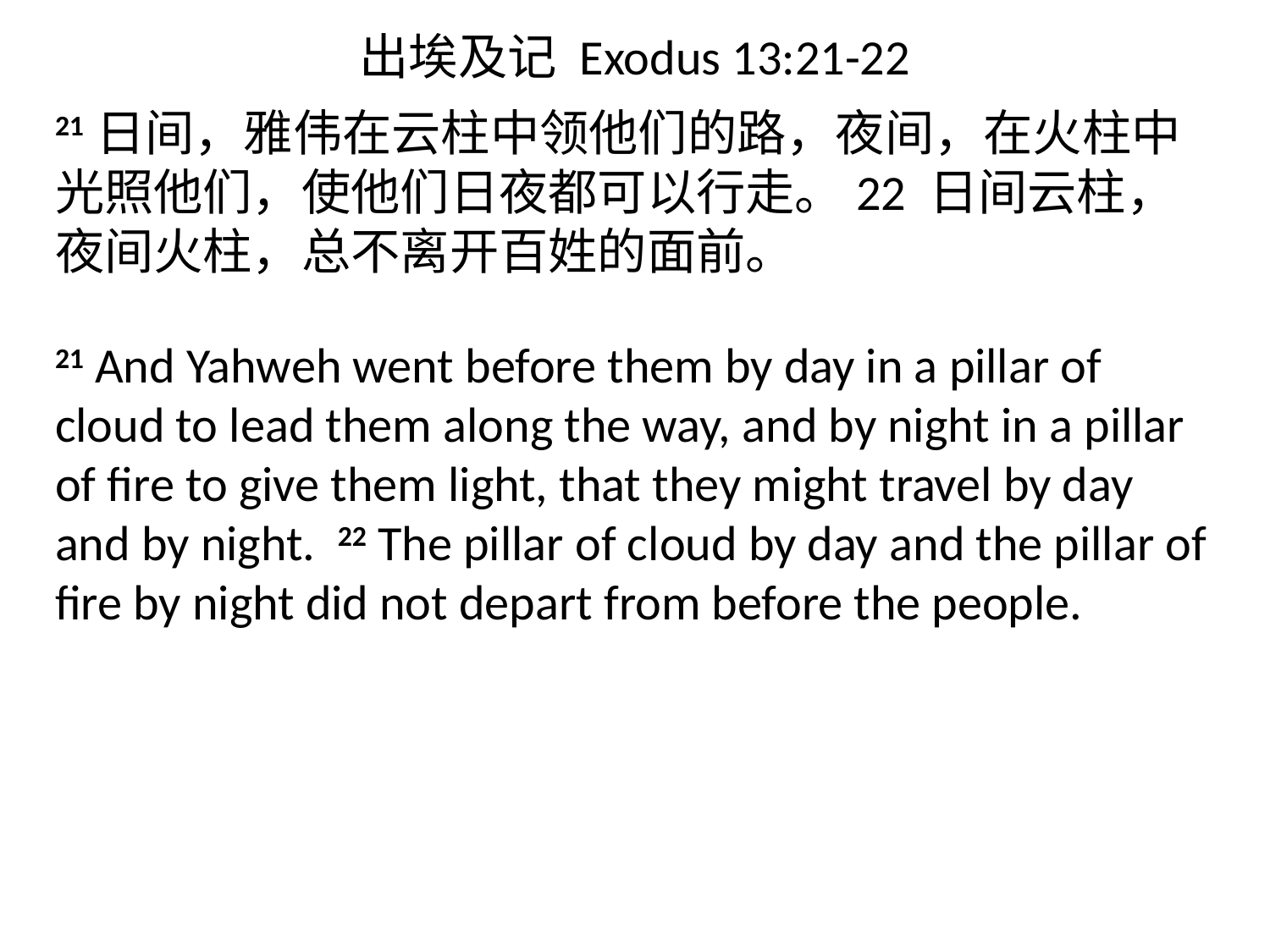

# 出埃及记 Exodus 13:21-22
21日间，雅伟在云柱中领他们的路，夜间，在火柱中光照他们，使他们日夜都可以行走。22 日间云柱，夜间火柱，总不离开百姓的面前。

21 And Yahweh went before them by day in a pillar of cloud to lead them along the way, and by night in a pillar of fire to give them light, that they might travel by day and by night.  22 The pillar of cloud by day and the pillar of fire by night did not depart from before the people.